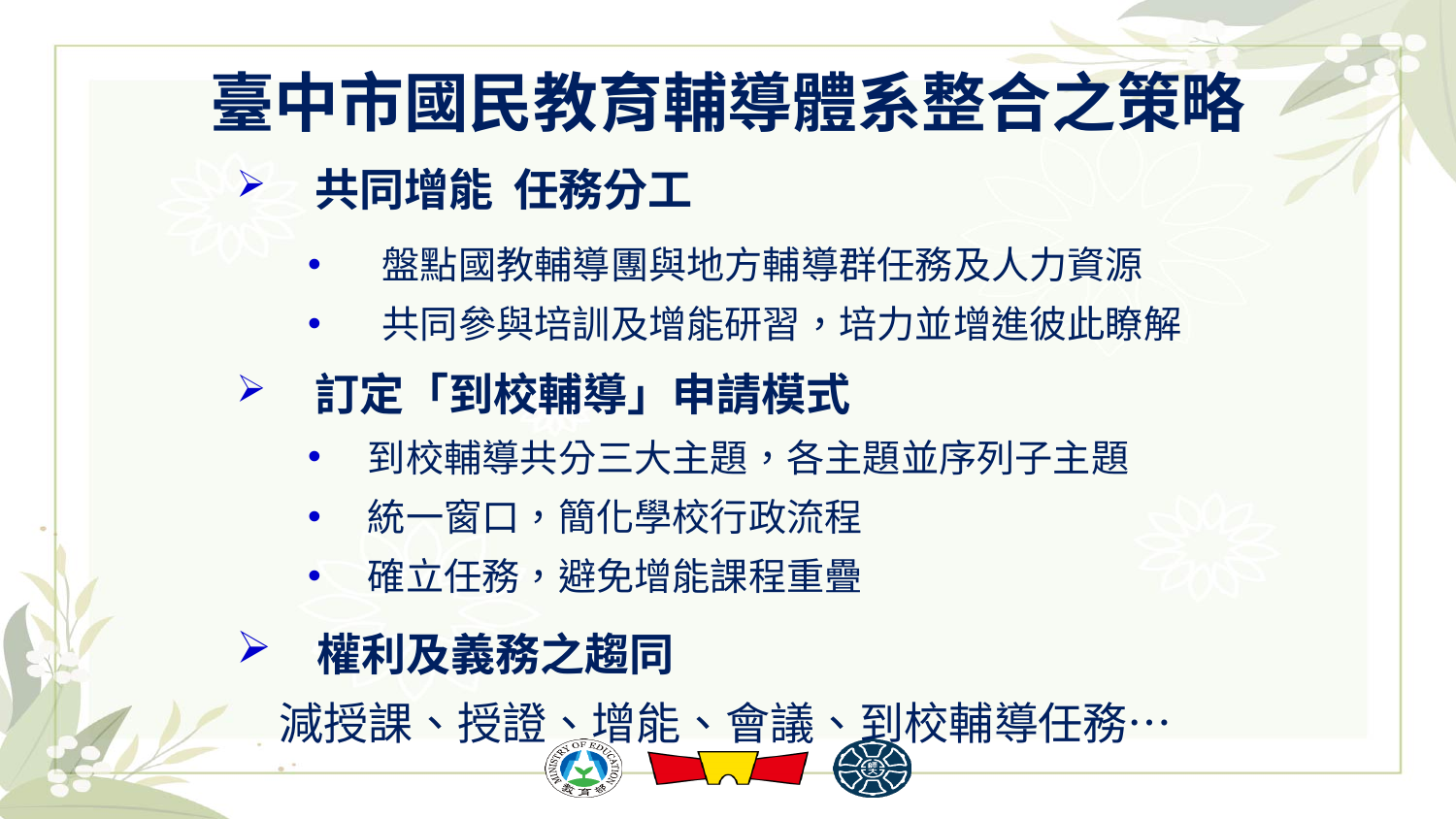

# 臺中市國民教育輔導體系整合之策略
 共同增能  任務分工
 盤點國教輔導團與地方輔導群任務及人力資源
 共同參與培訓及增能研習，培力並增進彼此瞭解
 訂定「到校輔導」申請模式
到校輔導共分三大主題，各主題並序列子主題
統一窗口，簡化學校行政流程
確立任務，避免增能課程重疊
 權利及義務之趨同
    減授課、授證、增能、會議、到校輔導任務…